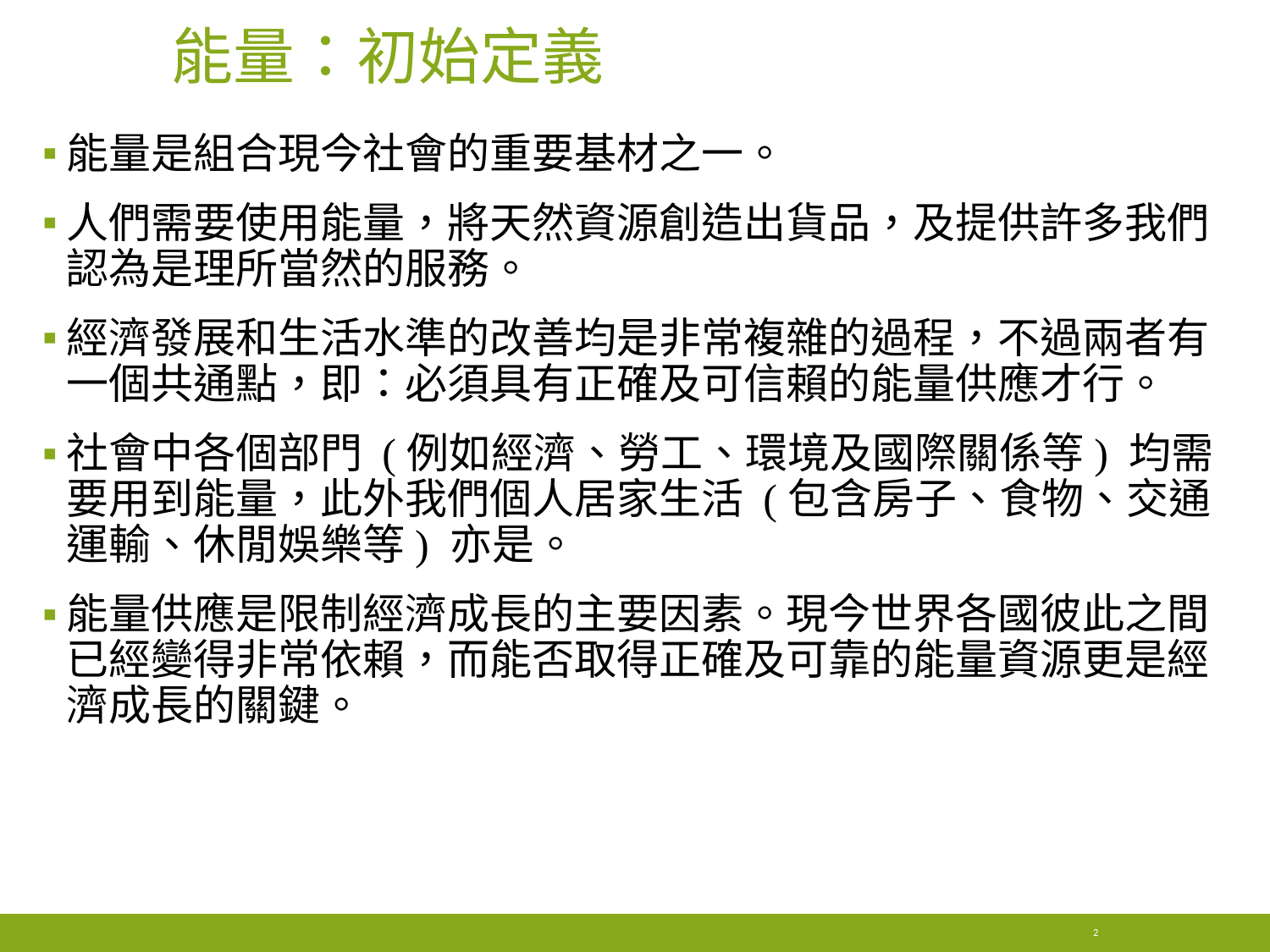

# 能量：初始定義
能量是組合現今社會的重要基材之一。
人們需要使用能量，將天然資源創造出貨品，及提供許多我們認為是理所當然的服務。
經濟發展和生活水準的改善均是非常複雜的過程，不過兩者有一個共通點，即：必須具有正確及可信賴的能量供應才行。
社會中各個部門 (例如經濟、勞工、環境及國際關係等) 均需要用到能量，此外我們個人居家生活 (包含房子、食物、交通運輸、休閒娛樂等) 亦是。
能量供應是限制經濟成長的主要因素。現今世界各國彼此之間已經變得非常依賴，而能否取得正確及可靠的能量資源更是經濟成長的關鍵。
2